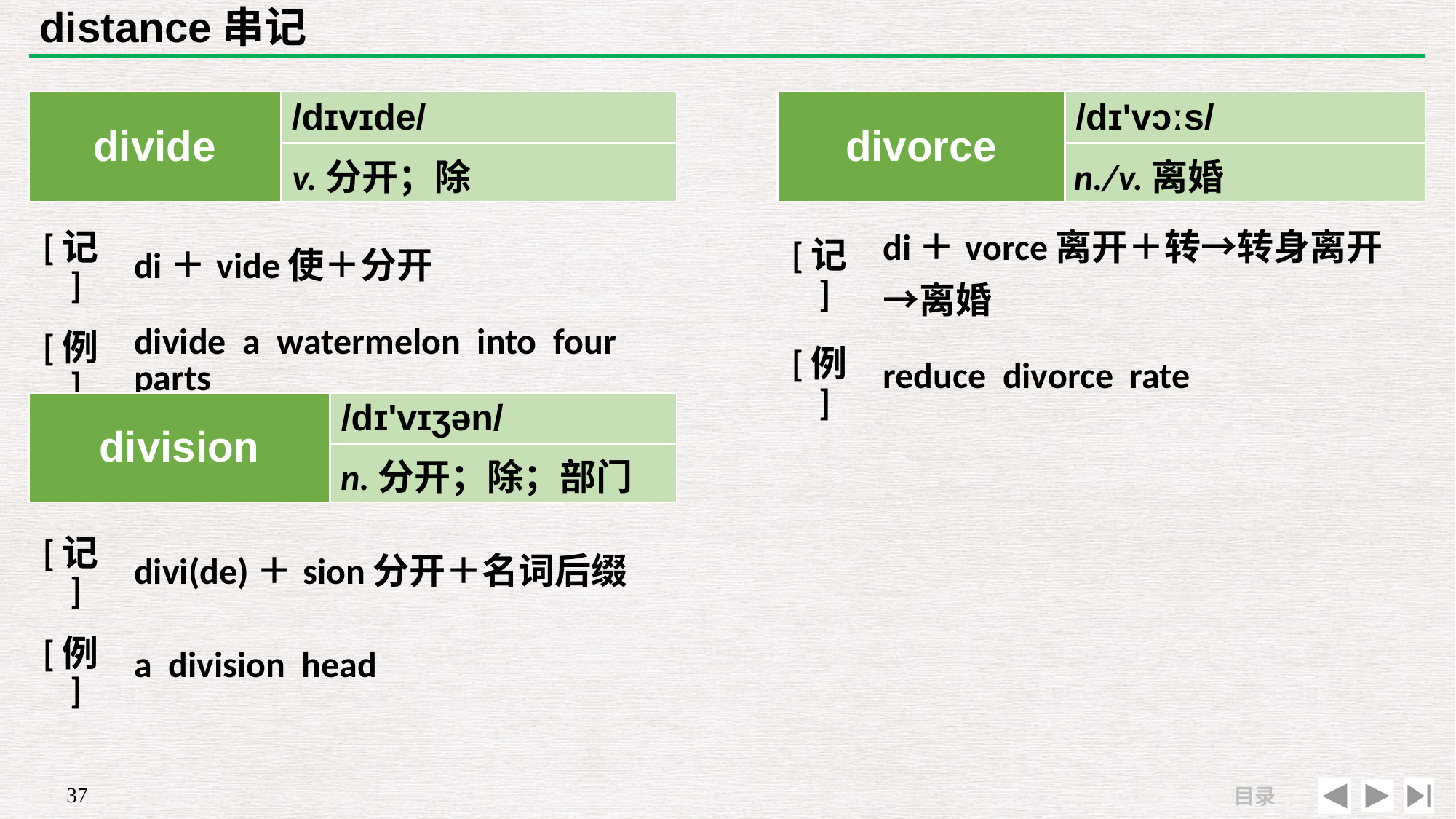

# distance串记

| divide | /dɪvɪde/ |
| --- | --- |
|  |  |
| divorce | /dɪ'vɔːs/ |
| --- | --- |
|  |  |
v.分开；除
n./v.离婚
| [记] | di＋vide使＋分开 |
| --- | --- |
| [例] | divide a watermelon into four parts |
| [记] | di＋vorce离开＋转→转身离开→离婚 |
| --- | --- |
| [例] | reduce divorce rate |
| division | /dɪ'vɪʒən/ |
| --- | --- |
|  |  |
n.分开；除；部门
| [记] | divi(de)＋sion分开＋名词后缀 |
| --- | --- |
| [例] | a division head |